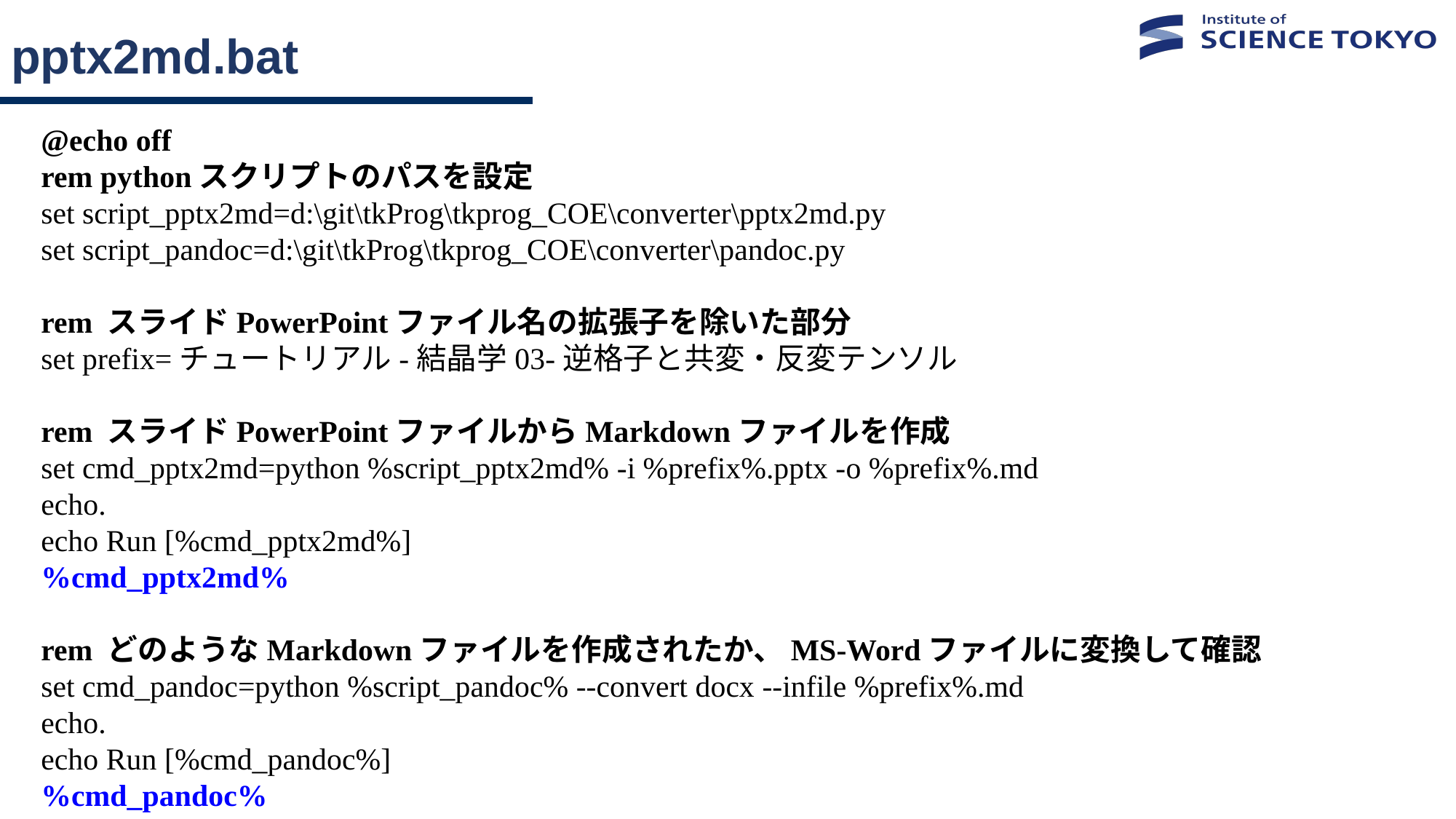

# pptx2md.bat
@echo off
rem pythonスクリプトのパスを設定
set script_pptx2md=d:\git\tkProg\tkprog_COE\converter\pptx2md.py
set script_pandoc=d:\git\tkProg\tkprog_COE\converter\pandoc.py

rem スライドPowerPointファイル名の拡張子を除いた部分
set prefix=チュートリアル-結晶学03-逆格子と共変・反変テンソル

rem スライドPowerPointファイルからMarkdownファイルを作成
set cmd_pptx2md=python %script_pptx2md% -i %prefix%.pptx -o %prefix%.md
echo.
echo Run [%cmd_pptx2md%]
%cmd_pptx2md%

rem どのようなMarkdownファイルを作成されたか、MS-Wordファイルに変換して確認
set cmd_pandoc=python %script_pandoc% --convert docx --infile %prefix%.md
echo.
echo Run [%cmd_pandoc%]
%cmd_pandoc%